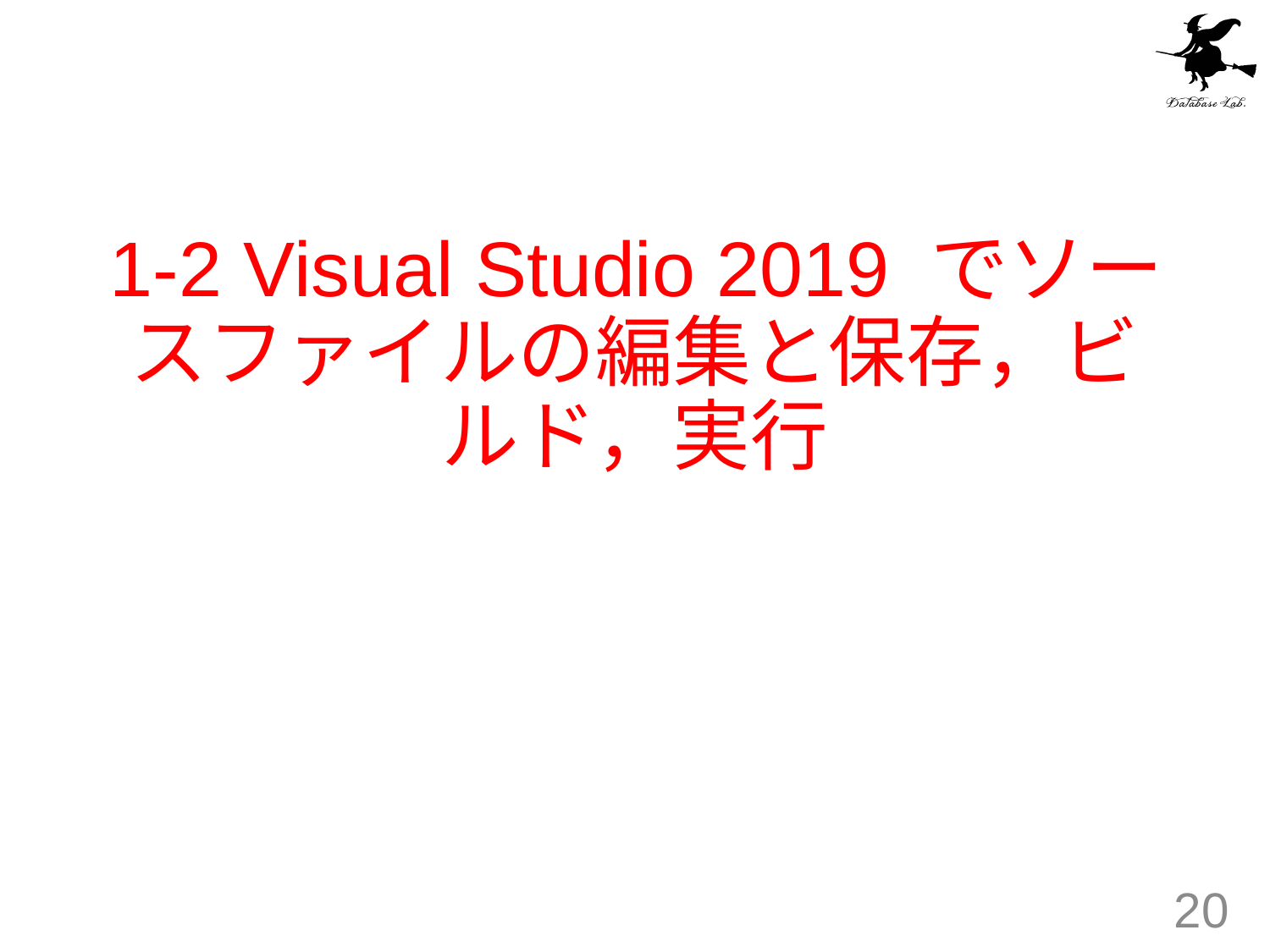

# 1-2 Visual Studio 2019 でソースファイルの編集と保存，ビルド，実行

20